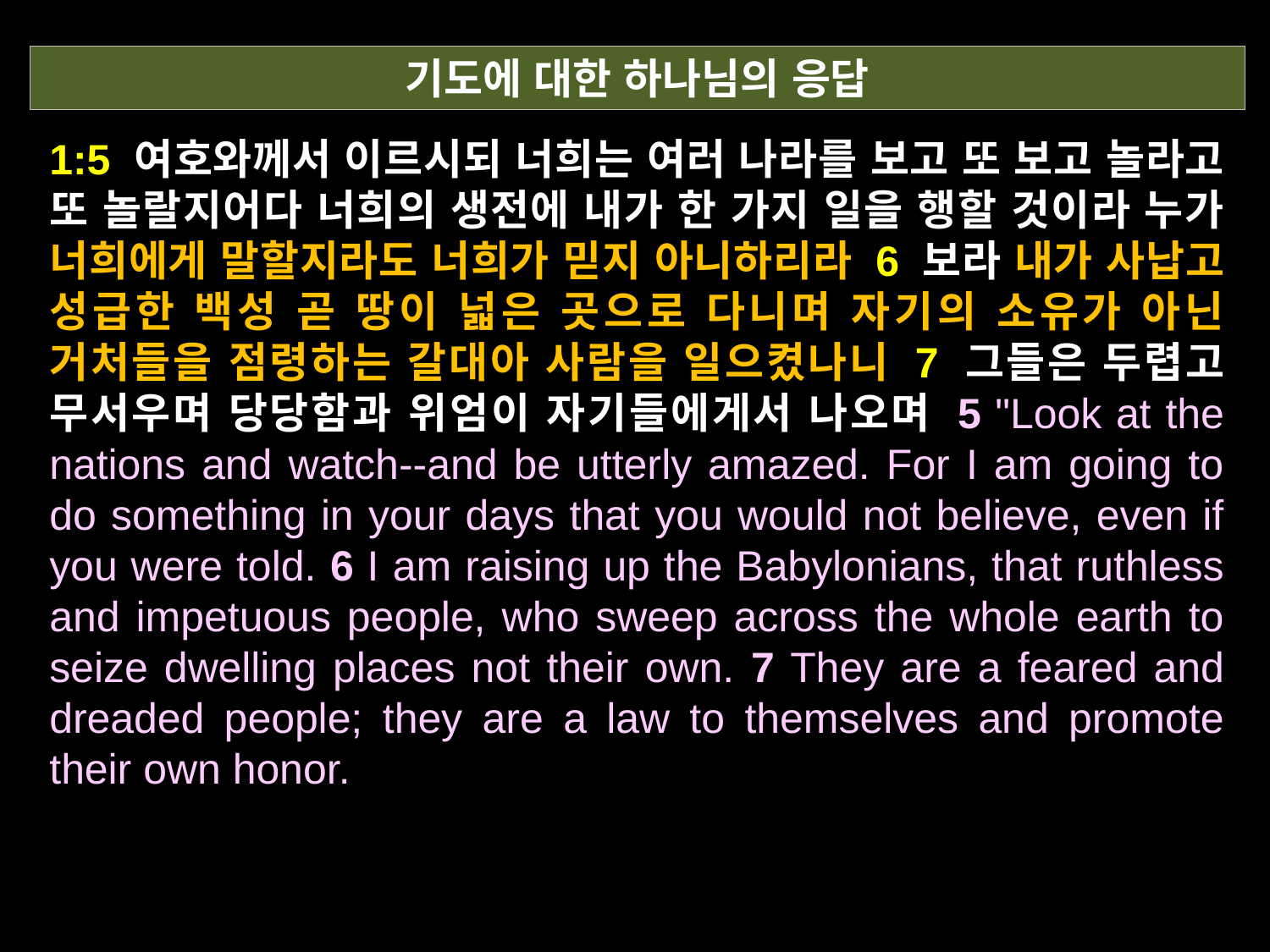

기도에 대한 하나님의 응답
1:5 여호와께서 이르시되 너희는 여러 나라를 보고 또 보고 놀라고 또 놀랄지어다 너희의 생전에 내가 한 가지 일을 행할 것이라 누가 너희에게 말할지라도 너희가 믿지 아니하리라 6 보라 내가 사납고 성급한 백성 곧 땅이 넓은 곳으로 다니며 자기의 소유가 아닌 거처들을 점령하는 갈대아 사람을 일으켰나니 7 그들은 두렵고 무서우며 당당함과 위엄이 자기들에게서 나오며 5 "Look at the nations and watch--and be utterly amazed. For I am going to do something in your days that you would not believe, even if you were told. 6 I am raising up the Babylonians, that ruthless and impetuous people, who sweep across the whole earth to seize dwelling places not their own. 7 They are a feared and dreaded people; they are a law to themselves and promote their own honor.